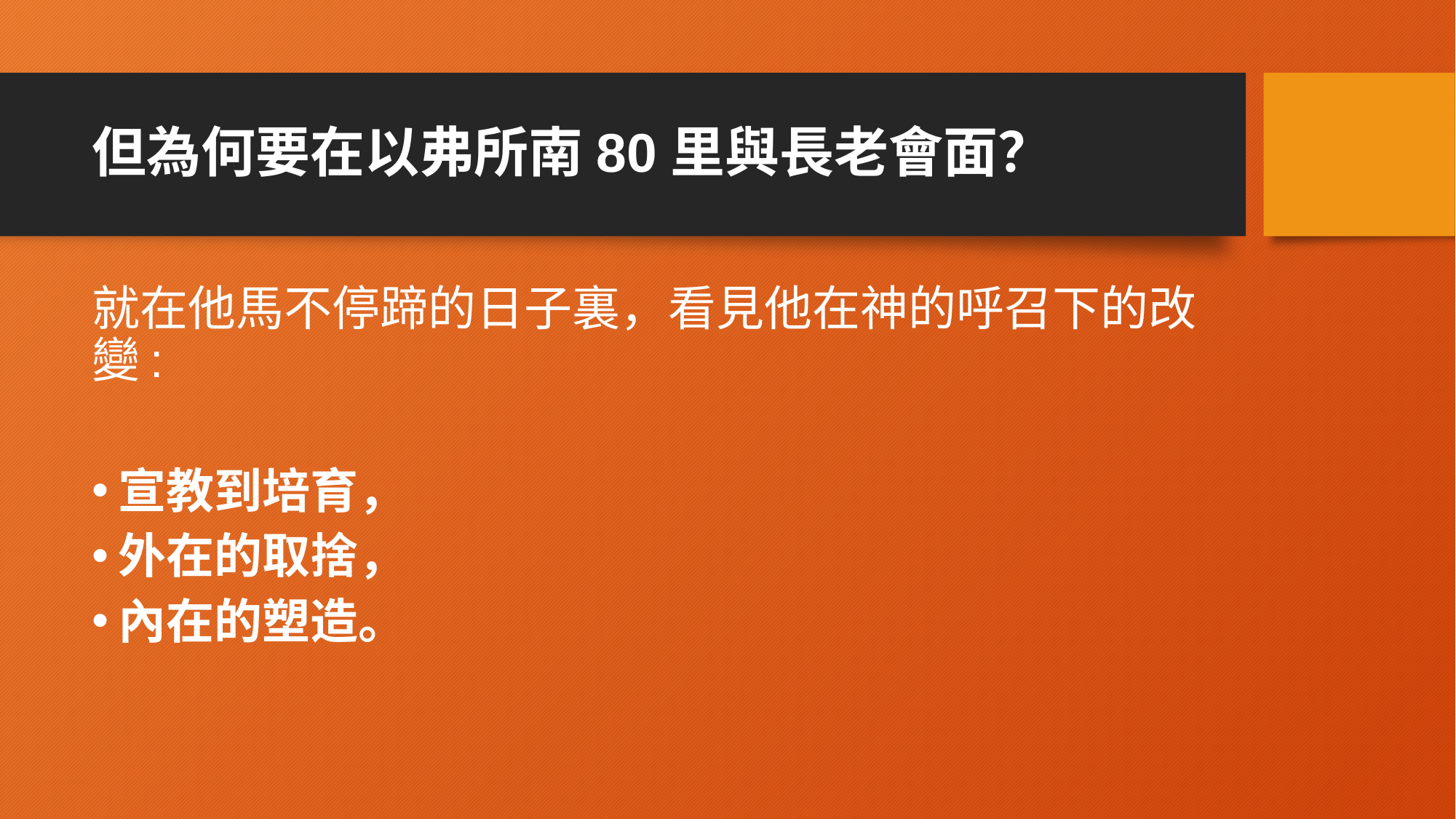

# 但為何要在以弗所南80里與長老會面？
就在他馬不停蹄的日子裏，看見他在神的呼召下的改變:

宣教到培育，
外在的取捨，
內在的塑造。